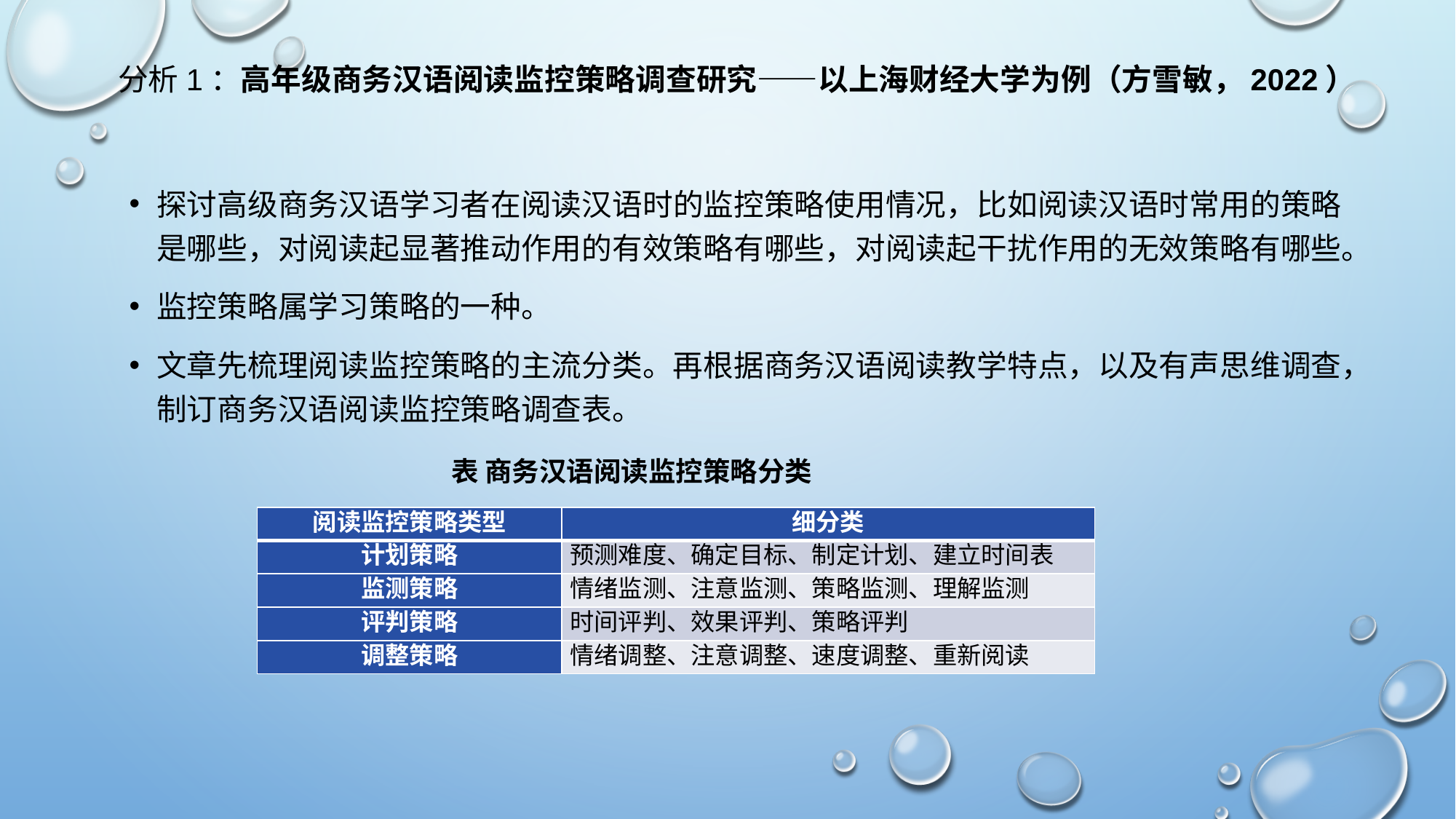

# 分析1：高年级商务汉语阅读监控策略调查研究——以上海财经大学为例（方雪敏，2022）
探讨高级商务汉语学习者在阅读汉语时的监控策略使用情况，比如阅读汉语时常用的策略是哪些，对阅读起显著推动作用的有效策略有哪些，对阅读起干扰作用的无效策略有哪些。
监控策略属学习策略的一种。
文章先梳理阅读监控策略的主流分类。再根据商务汉语阅读教学特点，以及有声思维调查，制订商务汉语阅读监控策略调查表。
表 商务汉语阅读监控策略分类
| 阅读监控策略类型 | 细分类 |
| --- | --- |
| 计划策略 | 预测难度、确定目标、制定计划、建立时间表 |
| 监测策略 | 情绪监测、注意监测、策略监测、理解监测 |
| 评判策略 | 时间评判、效果评判、策略评判 |
| 调整策略 | 情绪调整、注意调整、速度调整、重新阅读 |